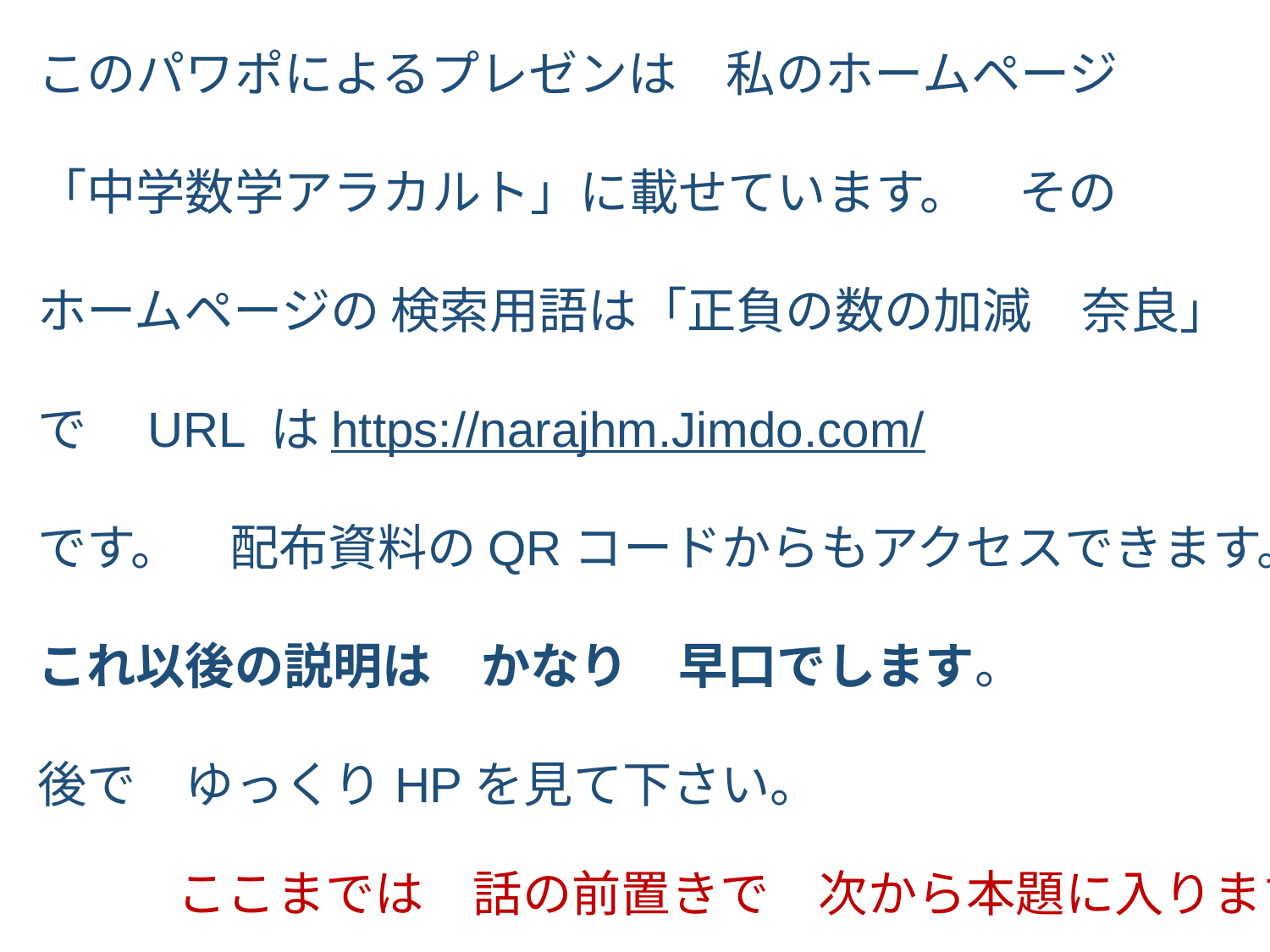

このパワポによるプレゼンは　私のホームページ

「中学数学アラカルト」に載せています。　その

ホームページの 検索用語は「正負の数の加減　奈良」

で　URL はhttps://narajhm.Jimdo.com/

です。　配布資料のQRコードからもアクセスできます。

これ以後の説明は　かなり　早口でします。

後で　ゆっくりHPを見て下さい。
ここまでは　話の前置きで　次から本題に入ります。